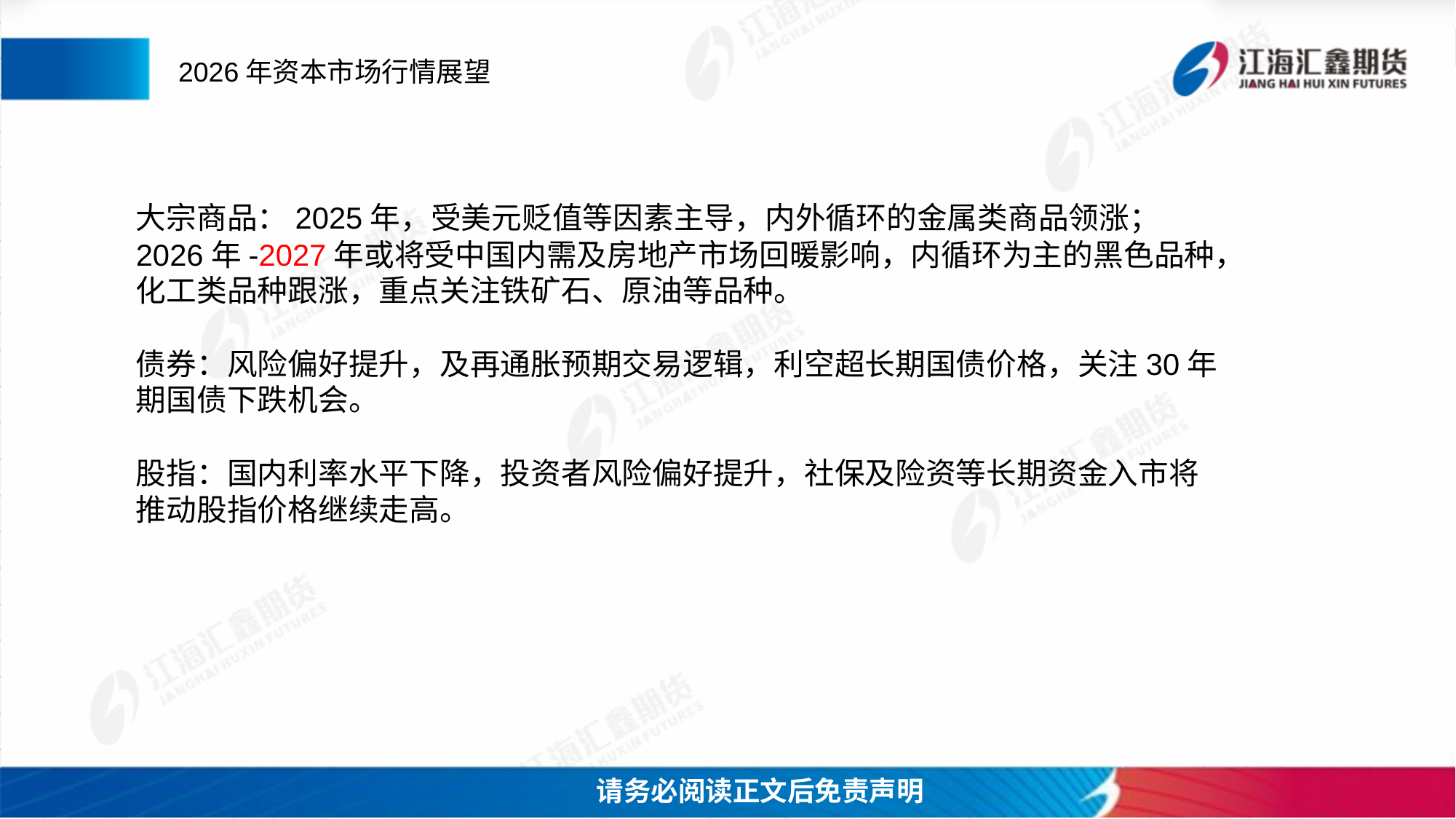

2026年资本市场行情展望
大宗商品：2025年，受美元贬值等因素主导，内外循环的金属类商品领涨；2026年-2027年或将受中国内需及房地产市场回暖影响，内循环为主的黑色品种，化工类品种跟涨，重点关注铁矿石、原油等品种。

债券：风险偏好提升，及再通胀预期交易逻辑，利空超长期国债价格，关注30年期国债下跌机会。

股指：国内利率水平下降，投资者风险偏好提升，社保及险资等长期资金入市将推动股指价格继续走高。
请务必阅读正文后免责声明